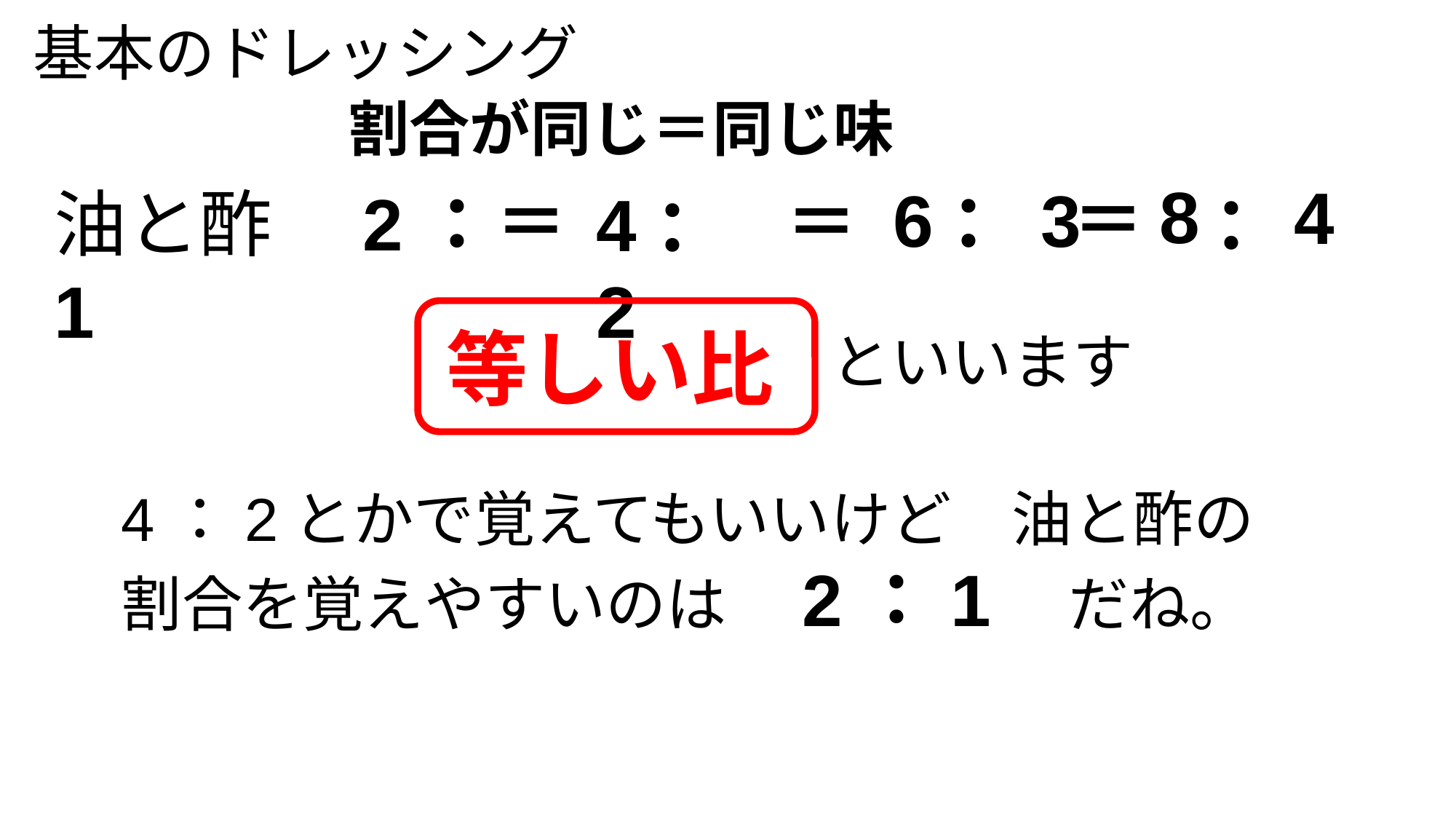

基本のドレッシング
割合が同じ＝同じ味
8
4
6：3
＝
＝
＝
：
油と酢　2：1
4：2

等しい比
といいます
4：2とかで覚えてもいいけど　油と酢の
割合を覚えやすいのは　2：1　だね。